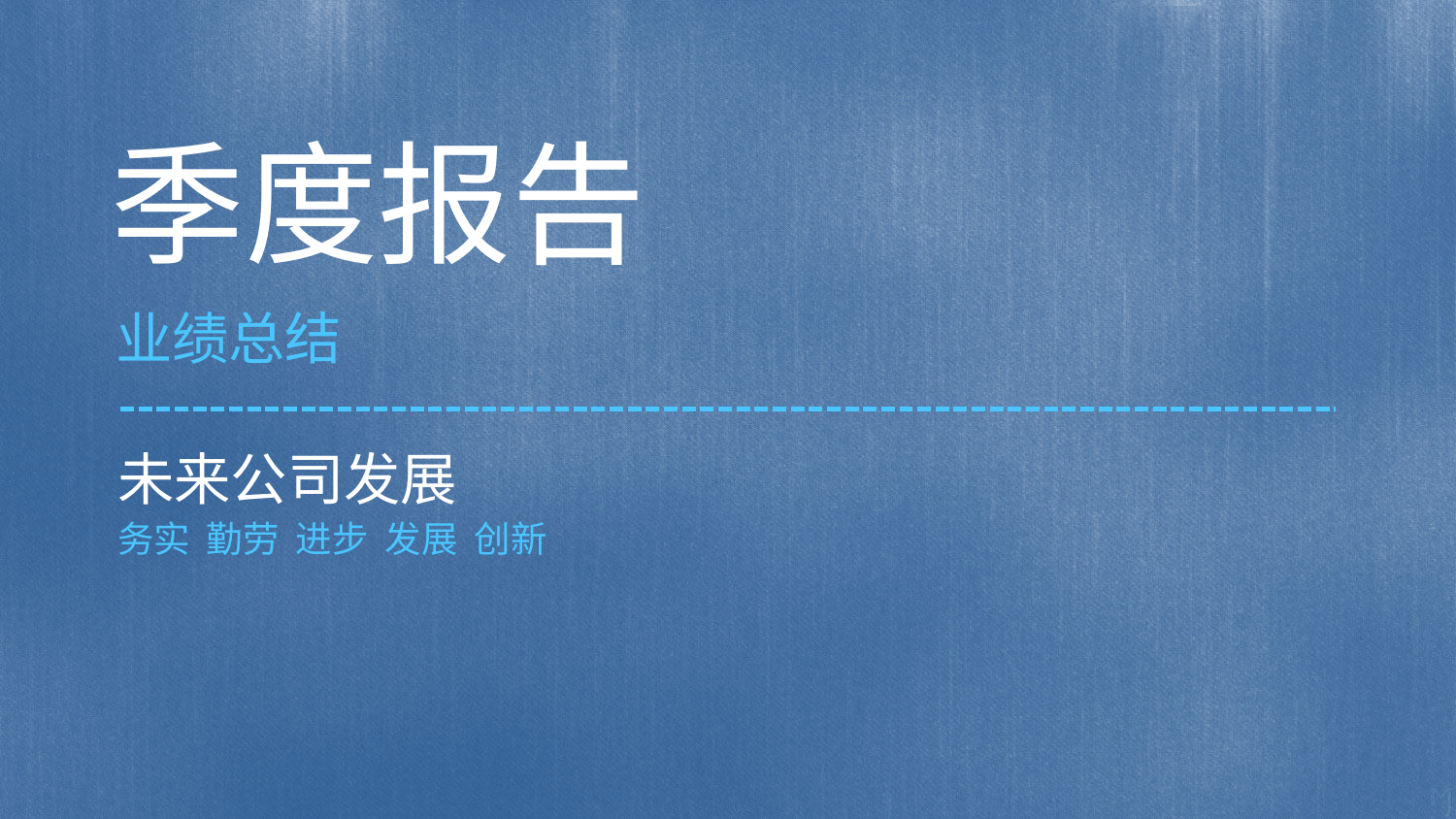

季度报告
业绩总结
未来公司发展
务实  勤劳  进步  发展  创新